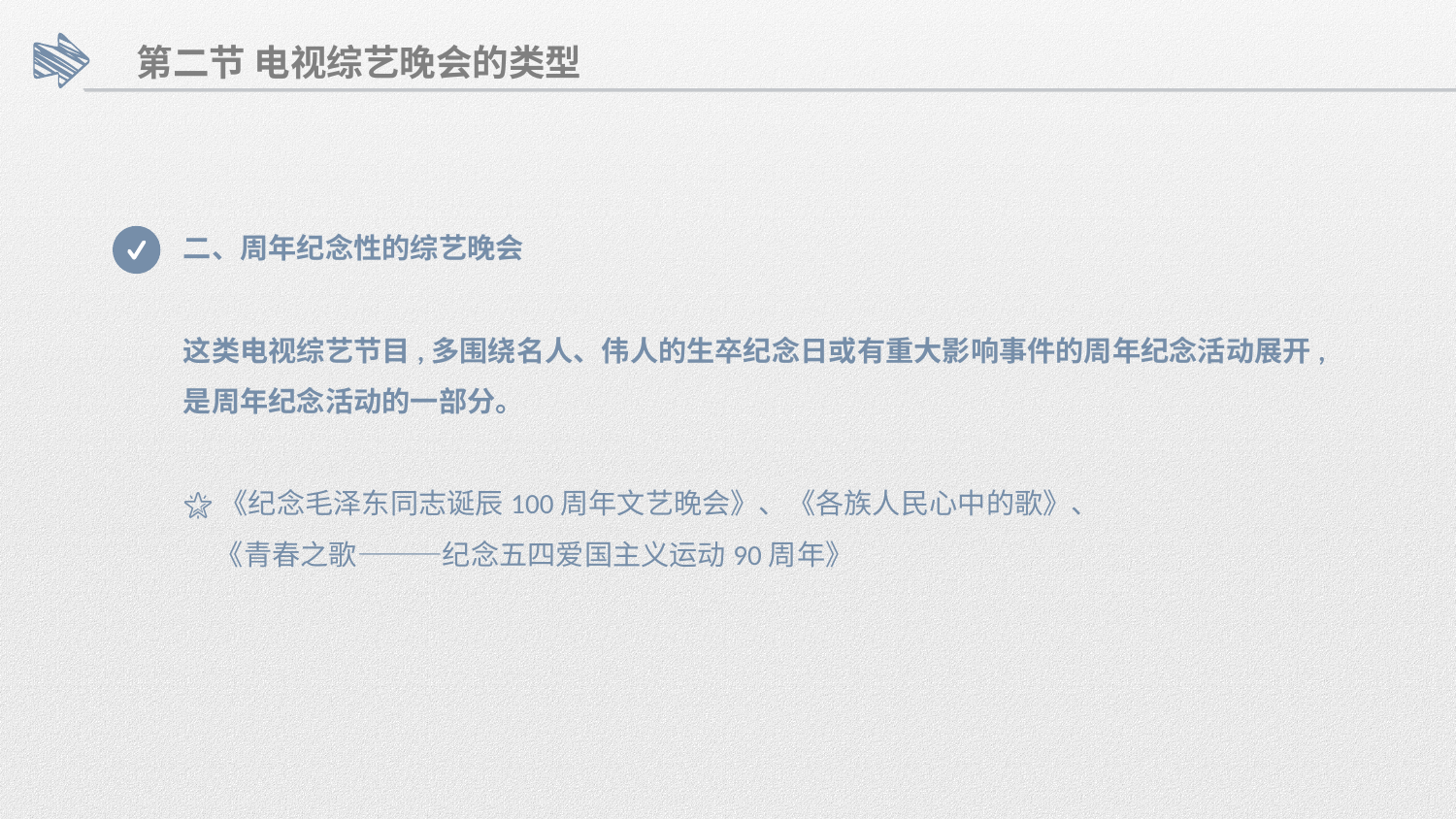

第二节 电视综艺晚会的类型
二、周年纪念性的综艺晚会

这类电视综艺节目,多围绕名人、伟人的生卒纪念日或有重大影响事件的周年纪念活动展开,
是周年纪念活动的一部分。

🌟《纪念毛泽东同志诞辰100周年文艺晚会》、《各族人民心中的歌》、
    《青春之歌———纪念五四爱国主义运动90周年》